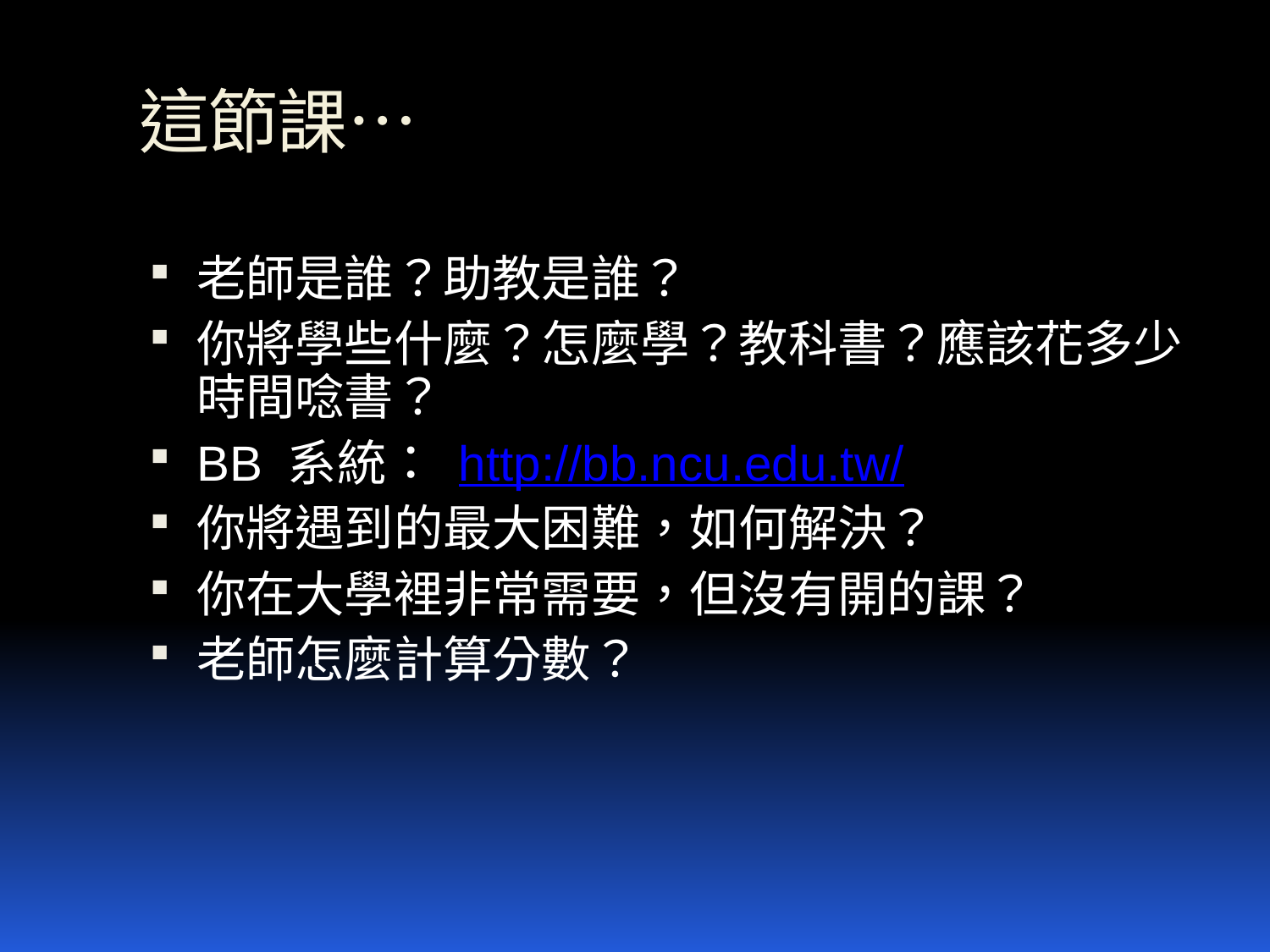

# 這節課…
老師是誰？助教是誰？
你將學些什麼？怎麼學？教科書？應該花多少時間唸書？
BB 系統： http://bb.ncu.edu.tw/
你將遇到的最大困難，如何解決？
你在大學裡非常需要，但沒有開的課？
老師怎麼計算分數？